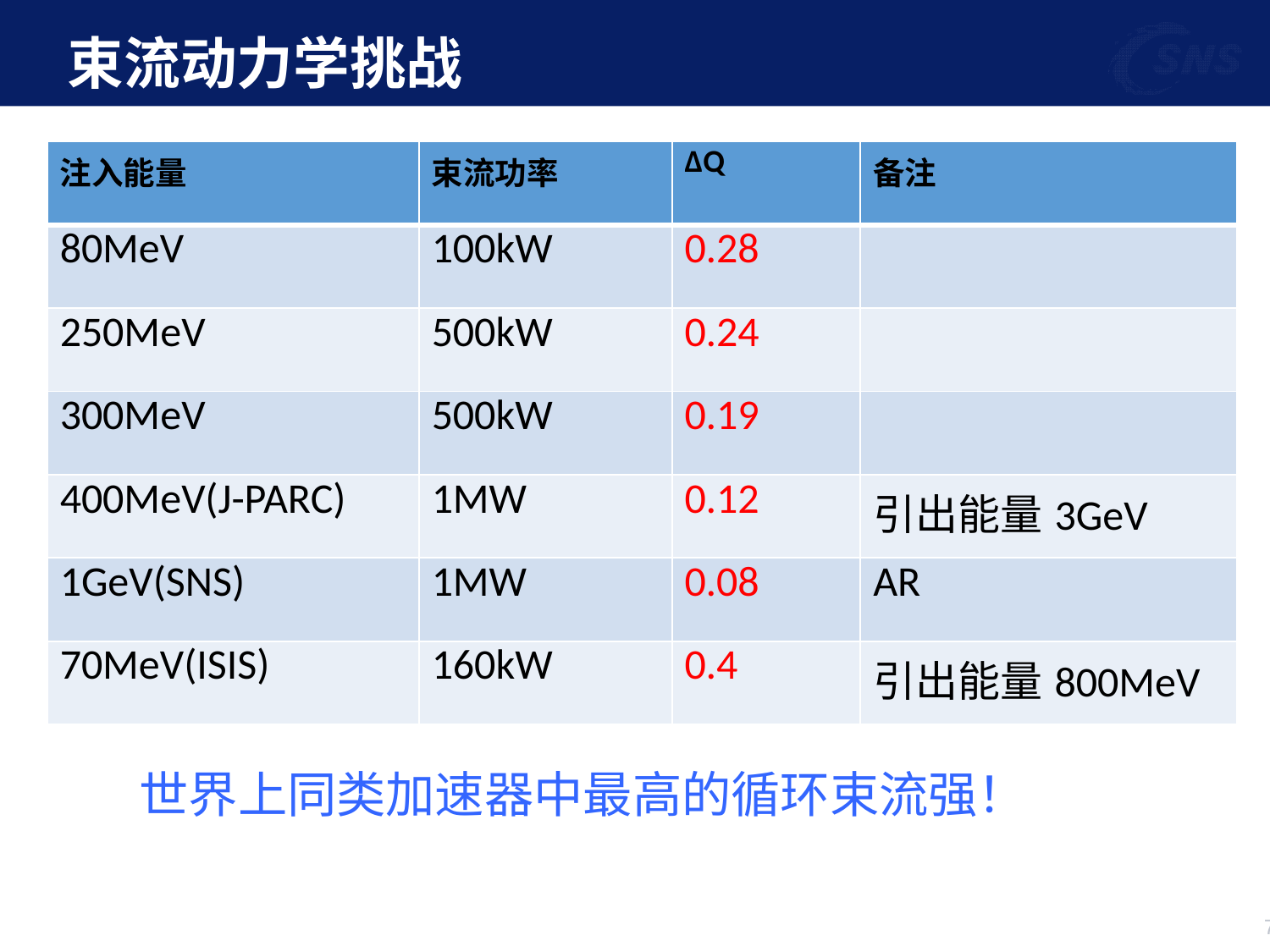

# 束流动力学挑战
| 注入能量 | 束流功率 | ΔQ | 备注 |
| --- | --- | --- | --- |
| 80MeV | 100kW | 0.28 |  |
| 250MeV | 500kW | 0.24 |  |
| 300MeV | 500kW | 0.19 |  |
| 400MeV(J-PARC) | 1MW | 0.12 | 引出能量3GeV |
| 1GeV(SNS) | 1MW | 0.08 | AR |
| 70MeV(ISIS) | 160kW | 0.4 | 引出能量800MeV |
世界上同类加速器中最高的循环束流强！